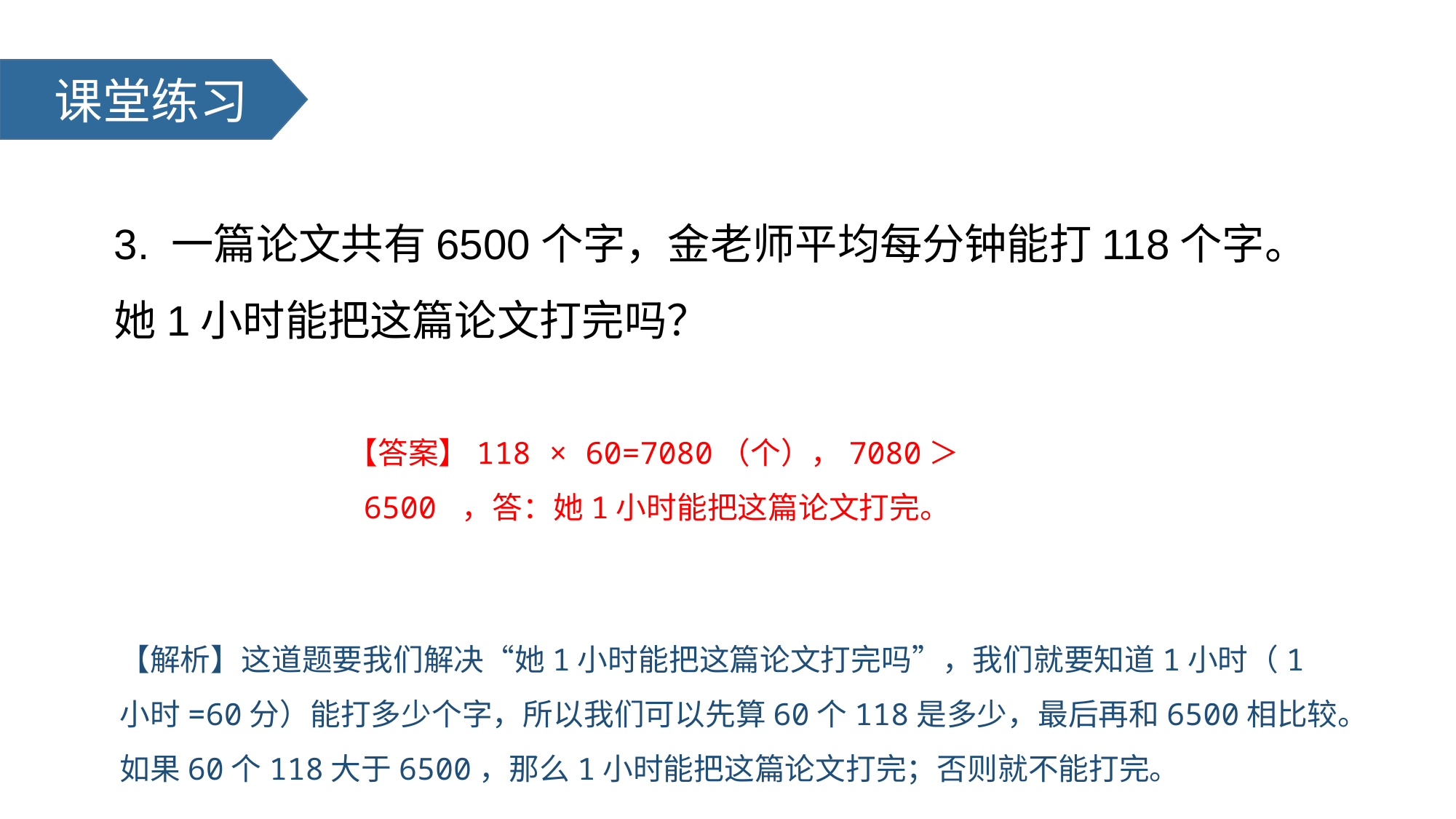

课堂练习
3. 一篇论文共有6500个字，金老师平均每分钟能打118个字。她1小时能把这篇论文打完吗？
【答案】118 × 60=7080（个），7080＞6500 ，答：她1小时能把这篇论文打完。
【解析】这道题要我们解决“她1小时能把这篇论文打完吗”，我们就要知道1小时（1小时=60分）能打多少个字，所以我们可以先算60个118是多少，最后再和6500相比较。如果60个118大于6500，那么1小时能把这篇论文打完；否则就不能打完。